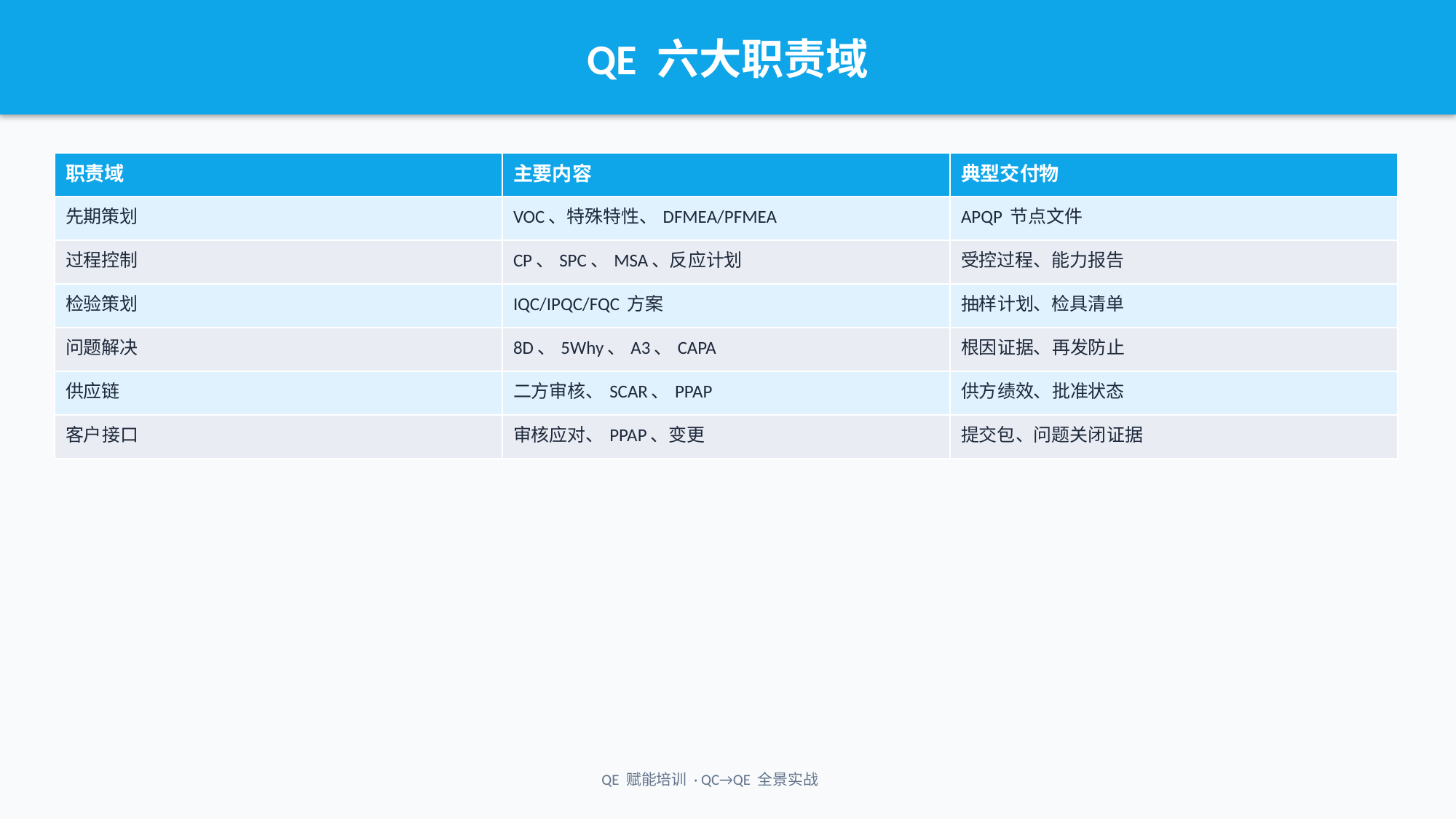

QE 六大职责域
| 职责域 | 主要内容 | 典型交付物 |
| --- | --- | --- |
| 先期策划 | VOC、特殊特性、DFMEA/PFMEA | APQP 节点文件 |
| 过程控制 | CP、SPC、MSA、反应计划 | 受控过程、能力报告 |
| 检验策划 | IQC/IPQC/FQC 方案 | 抽样计划、检具清单 |
| 问题解决 | 8D、5Why、A3、CAPA | 根因证据、再发防止 |
| 供应链 | 二方审核、SCAR、PPAP | 供方绩效、批准状态 |
| 客户接口 | 审核应对、PPAP、变更 | 提交包、问题关闭证据 |
QE 赋能培训 · QC→QE 全景实战